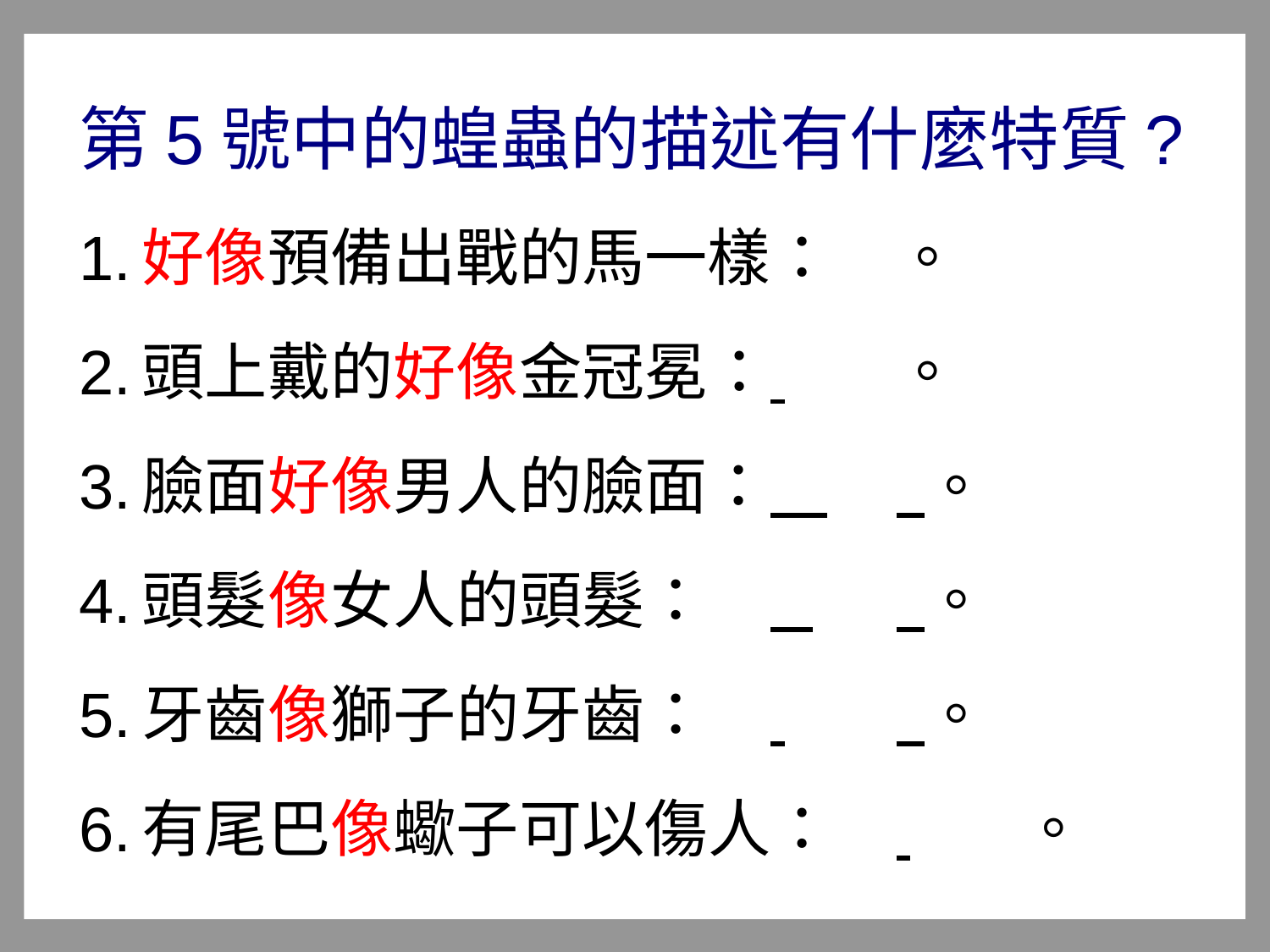

第5號中的蝗蟲的描述有什麼特質?
好像預備出戰的馬一樣：			。
頭上戴的好像金冠冕： 				。
臉面好像男人的臉面：    				  。
頭髮像女人的頭髮：			   		  。
牙齒像獅子的牙齒： 	 				  。
有尾巴像蠍子可以傷人： 		 	。